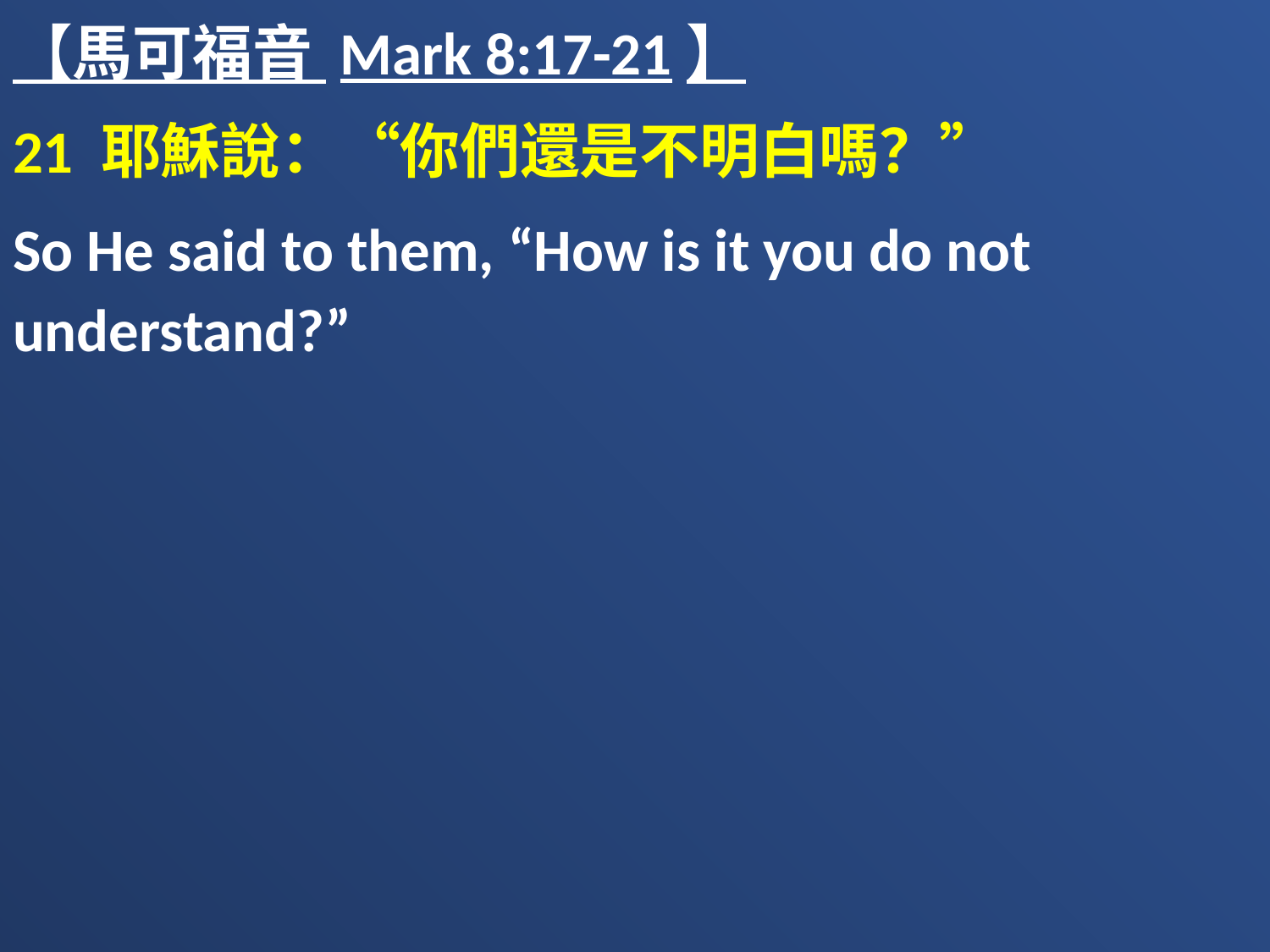

【馬可福音 Mark 8:17-21】
21 耶穌說：“你們還是不明白嗎？”
So He said to them, “How is it you do not understand?”